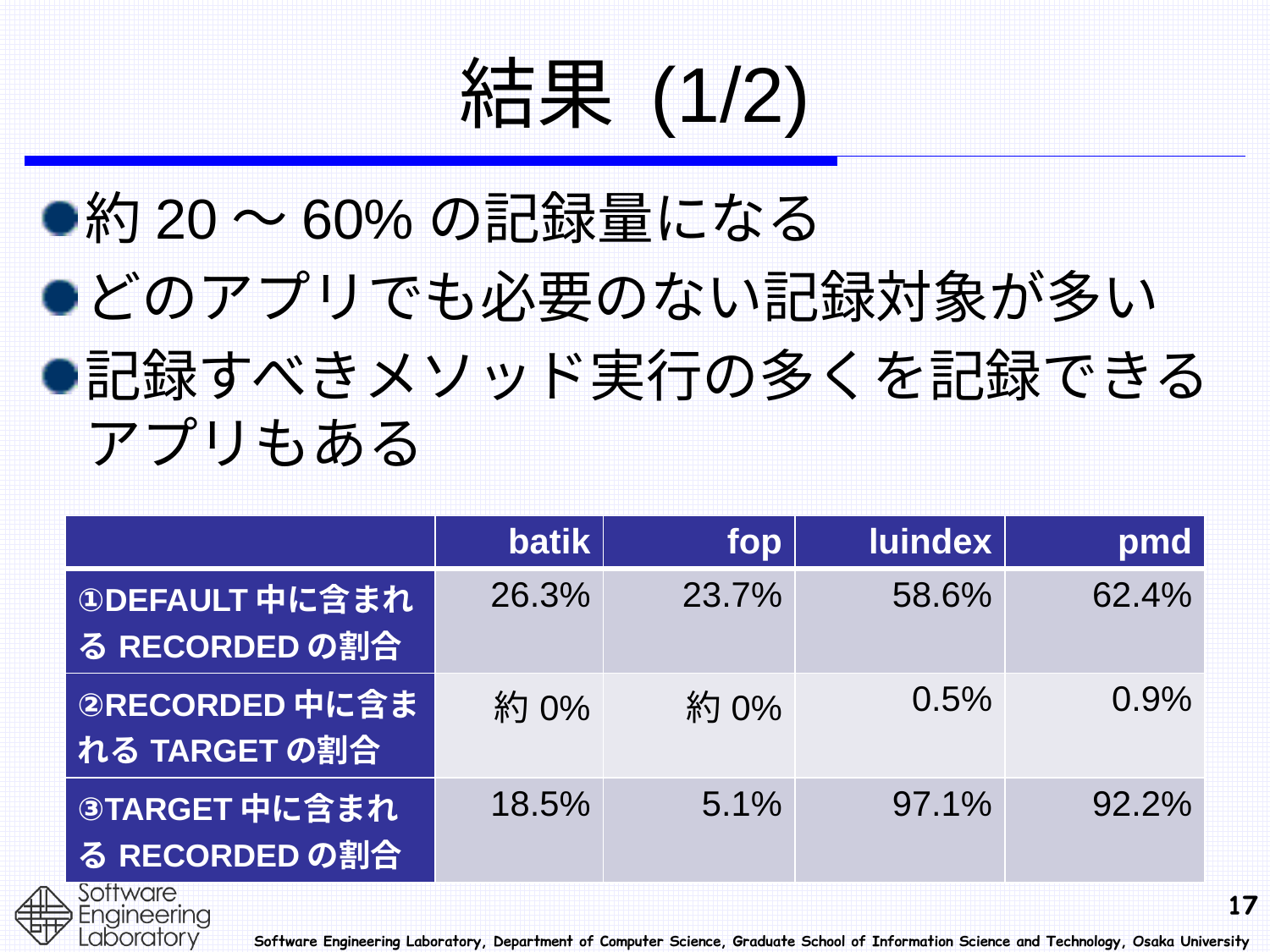

# 結果 (1/2)
約20～60%の記録量になる
どのアプリでも必要のない記録対象が多い
記録すべきメソッド実行の多くを記録できるアプリもある
|  | batik | fop | luindex | pmd |
| --- | --- | --- | --- | --- |
| ①DEFAULT中に含まれるRECORDEDの割合 | 26.3% | 23.7% | 58.6% | 62.4% |
| ②RECORDED中に含まれるTARGETの割合 | 約0% | 約0% | 0.5% | 0.9% |
| ③TARGET中に含まれるRECORDEDの割合 | 18.5% | 5.1% | 97.1% | 92.2% |